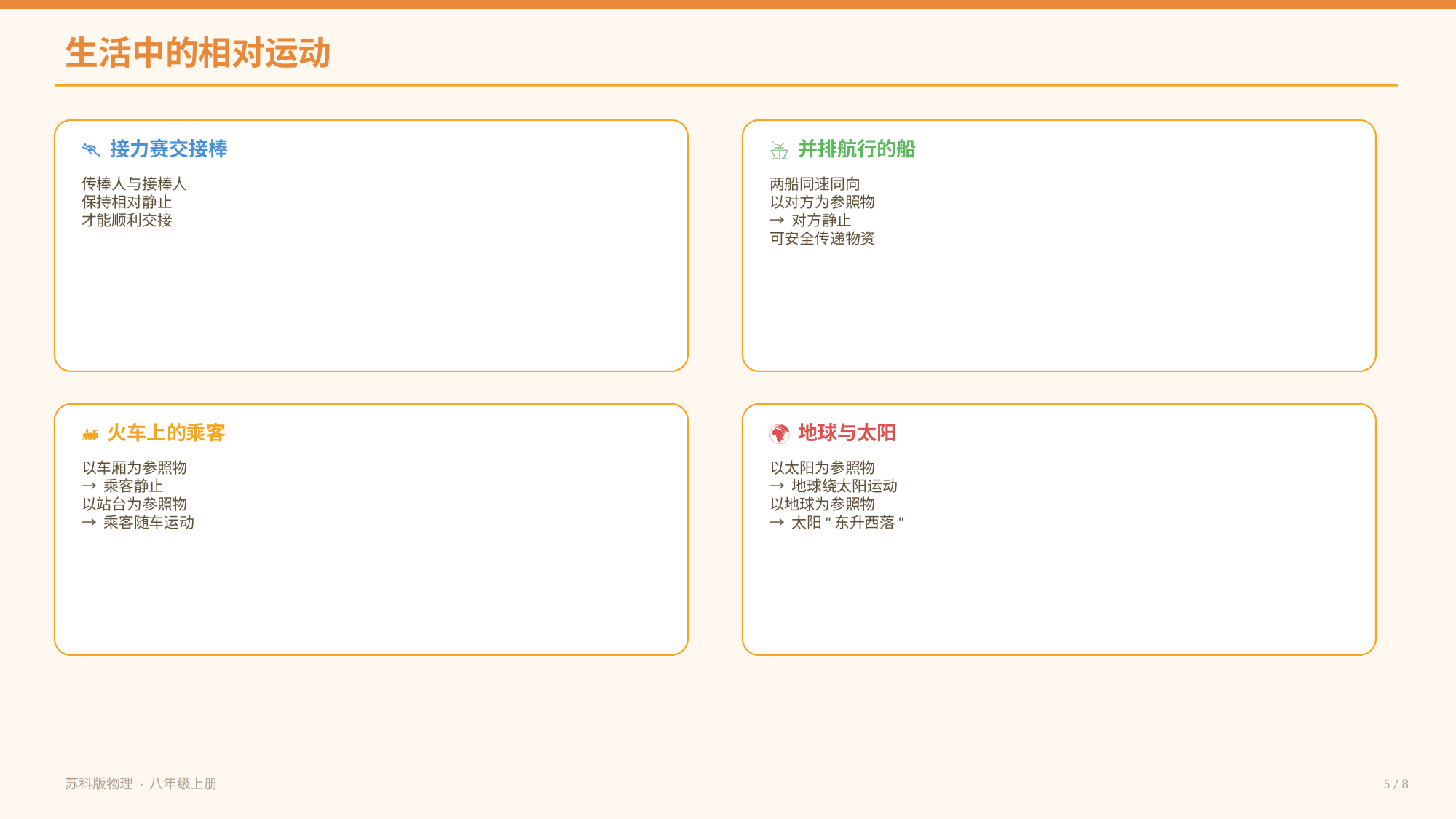

生活中的相对运动

🏃 接力赛交接棒
🚢 并排航行的船
传棒人与接棒人
保持相对静止
才能顺利交接
两船同速同向
以对方为参照物
→ 对方静止
可安全传递物资

🚂 火车上的乘客
🌍 地球与太阳
以车厢为参照物
→ 乘客静止
以站台为参照物
→ 乘客随车运动
以太阳为参照物
→ 地球绕太阳运动
以地球为参照物
→ 太阳"东升西落"
苏科版物理 · 八年级上册
5 / 8